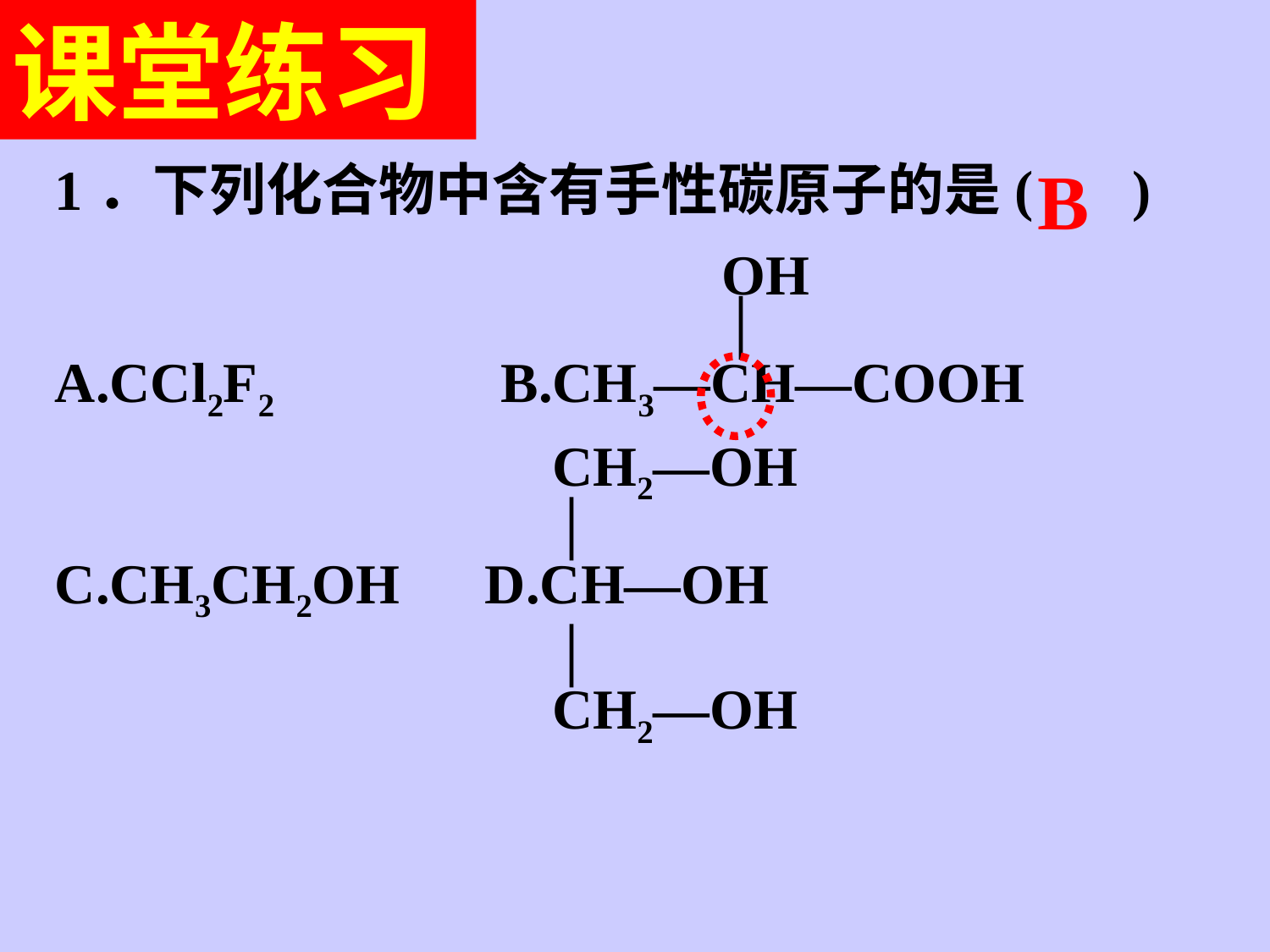

课堂练习
B
1．下列化合物中含有手性碳原子的是(       )

A.CCl2F2                B.CH3—CH—COOH

C.CH3CH2OH      D.CH—OH

OH

CH2—OH

CH2—OH